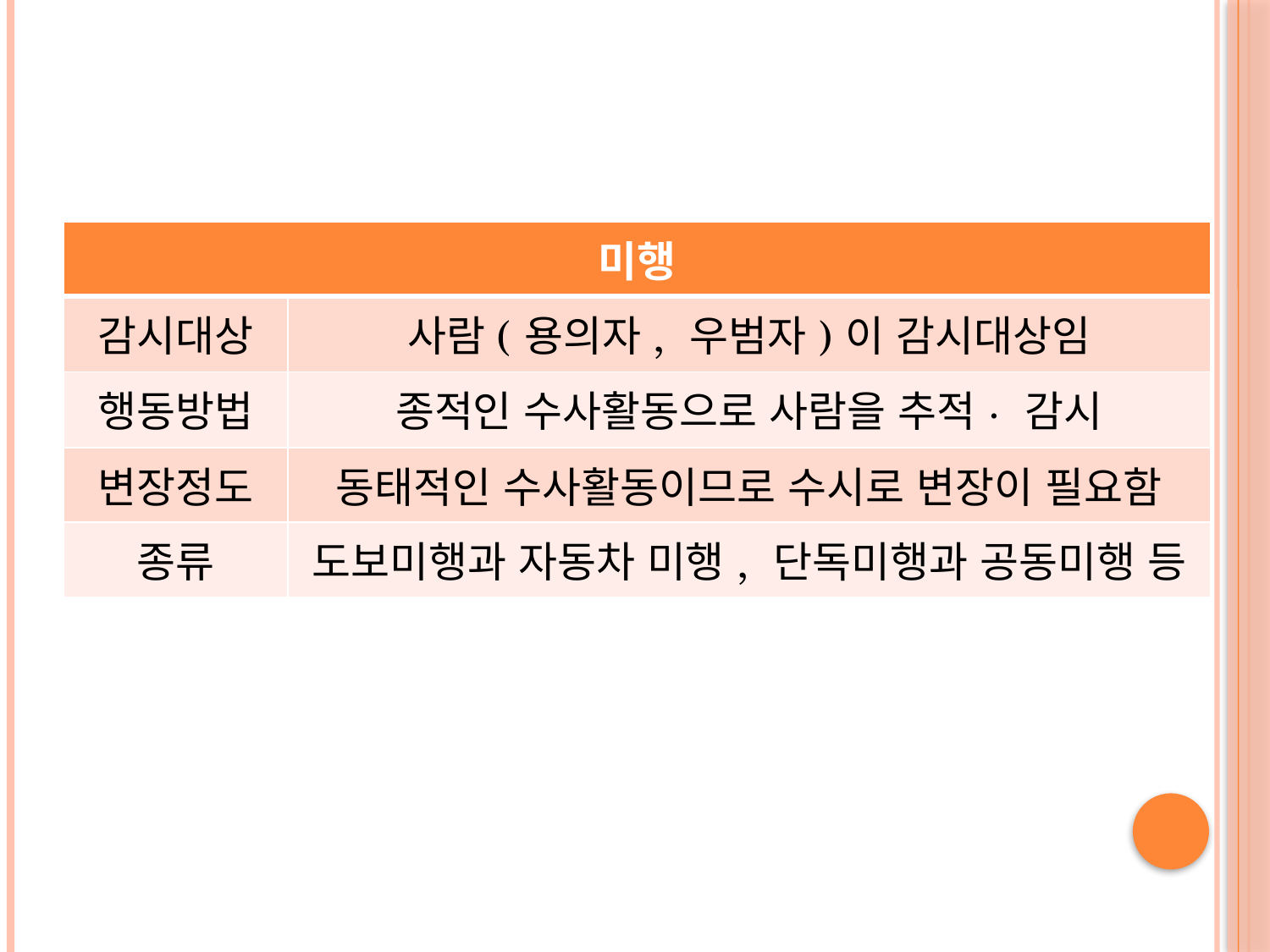

#
| 미행 |  |
| --- | --- |
| 감시대상 | 사람(용의자, 우범자)이 감시대상임 |
| 행동방법 | 종적인 수사활동으로 사람을 추적· 감시 |
| 변장정도 | 동태적인 수사활동이므로 수시로 변장이 필요함 |
| 종류 | 도보미행과 자동차 미행, 단독미행과 공동미행 등 |